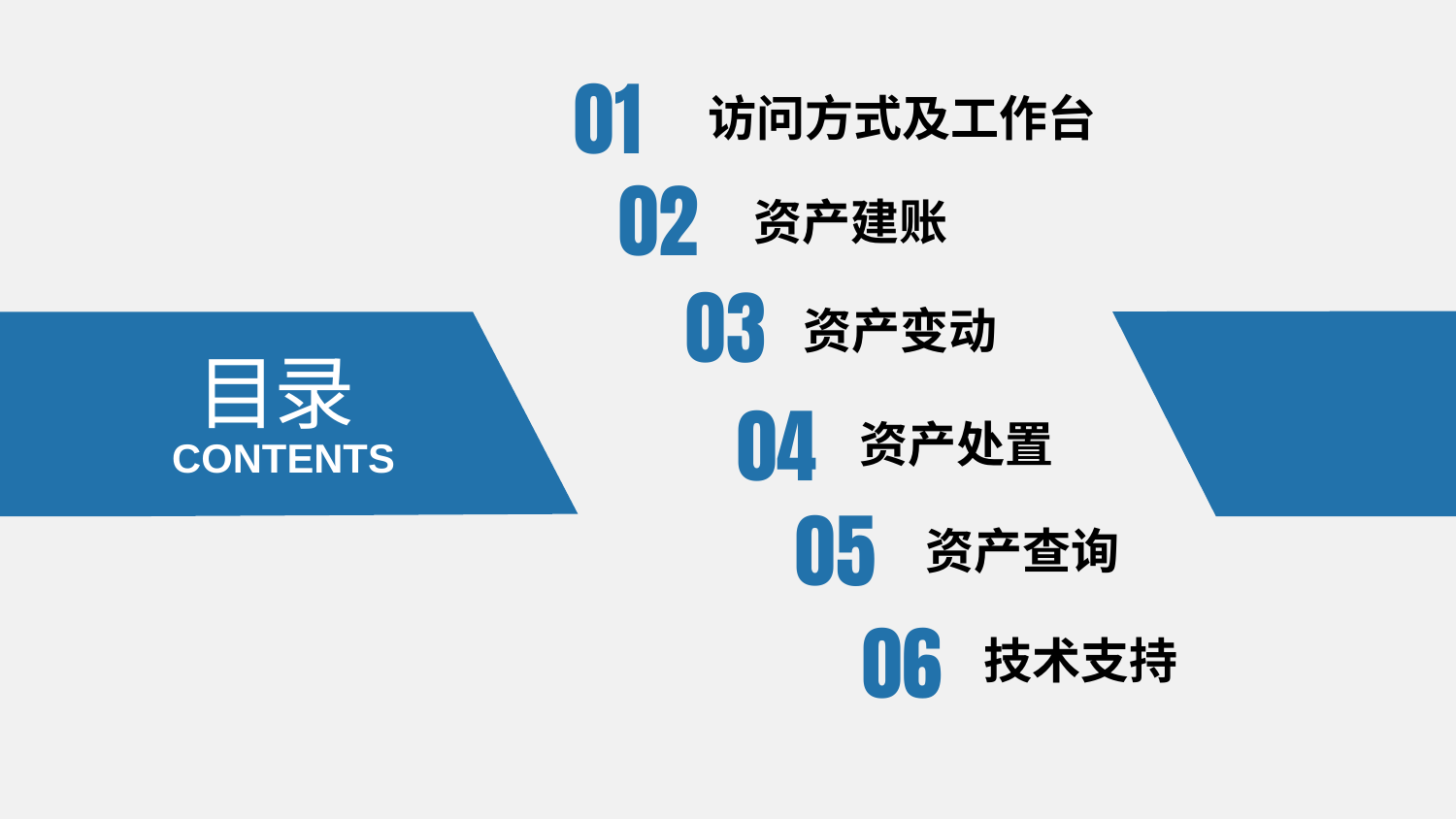

01
访问方式及工作台
02
资产建账
03
资产变动

目录
04
资产处置
CONTENTS
05
资产查询
06
技术支持